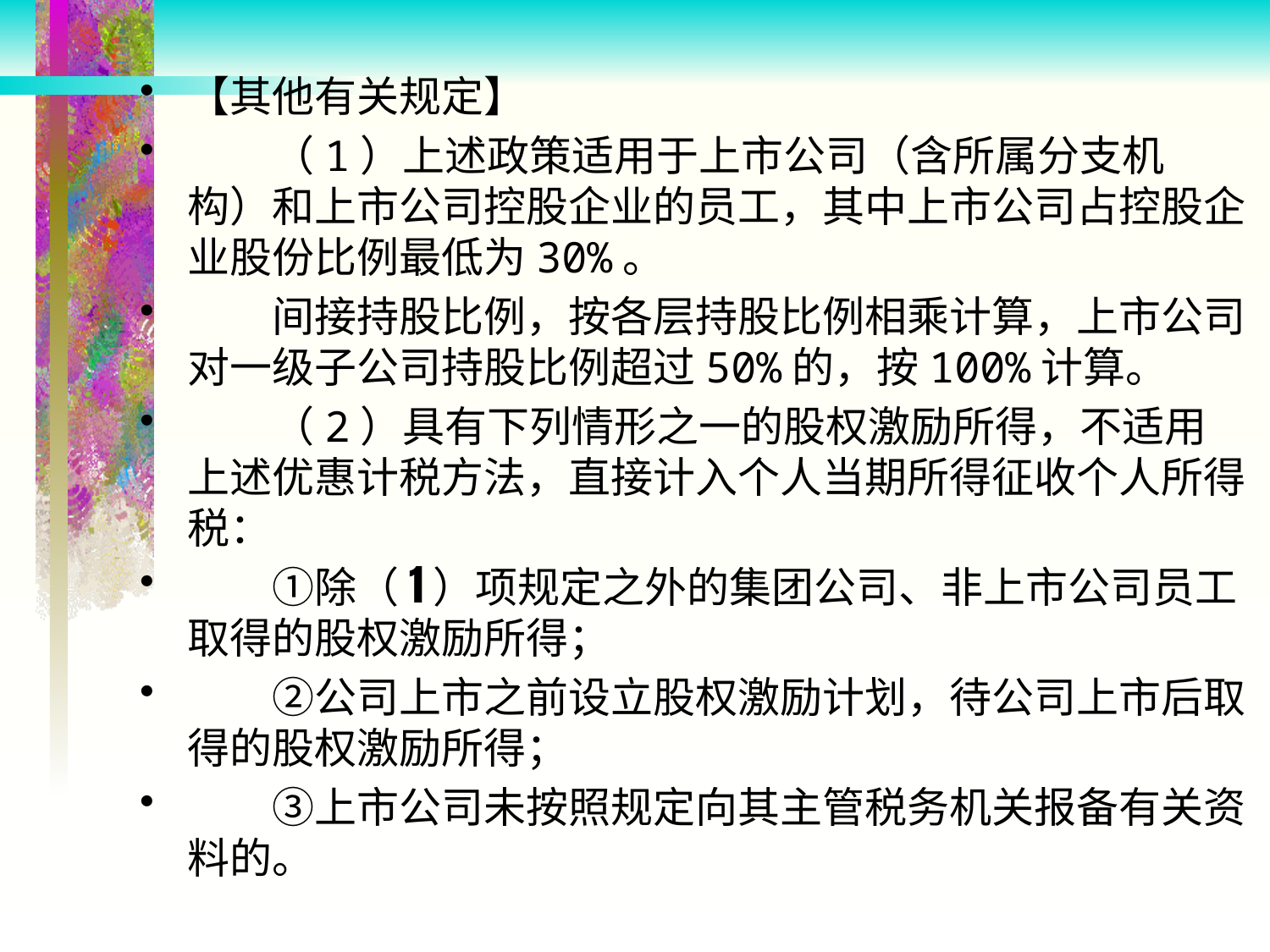

【其他有关规定】
　　（1）上述政策适用于上市公司（含所属分支机构）和上市公司控股企业的员工，其中上市公司占控股企业股份比例最低为30%。
　　间接持股比例，按各层持股比例相乘计算，上市公司对一级子公司持股比例超过50%的，按100%计算。
　　（2）具有下列情形之一的股权激励所得，不适用上述优惠计税方法，直接计入个人当期所得征收个人所得税：
　　①除（1）项规定之外的集团公司、非上市公司员工取得的股权激励所得；
　　②公司上市之前设立股权激励计划，待公司上市后取得的股权激励所得；
　　③上市公司未按照规定向其主管税务机关报备有关资料的。